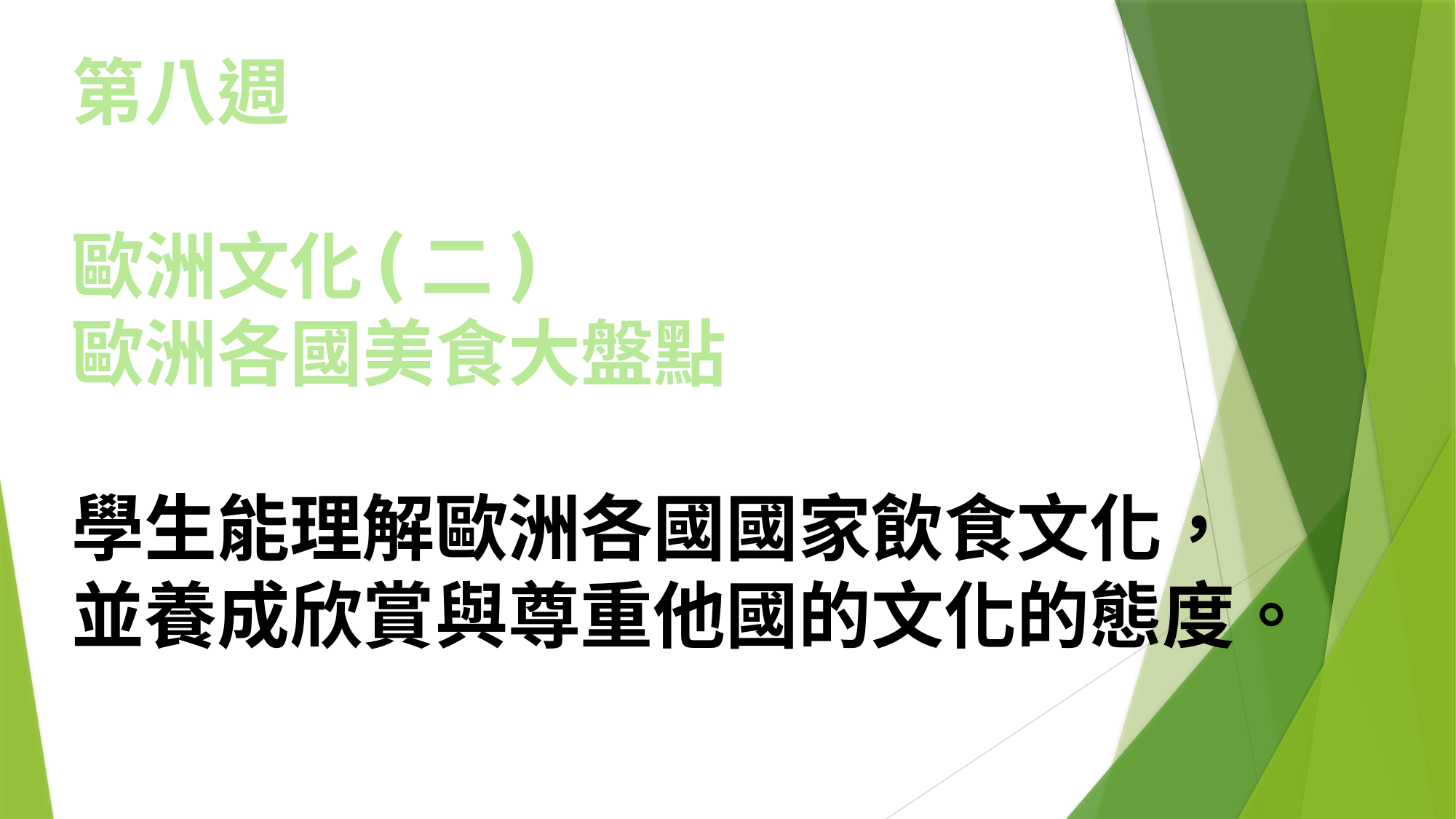

第八週

歐洲文化(二)
歐洲各國美食大盤點

學生能理解歐洲各國國家飲食文化，
並養成欣賞與尊重他國的文化的態度。